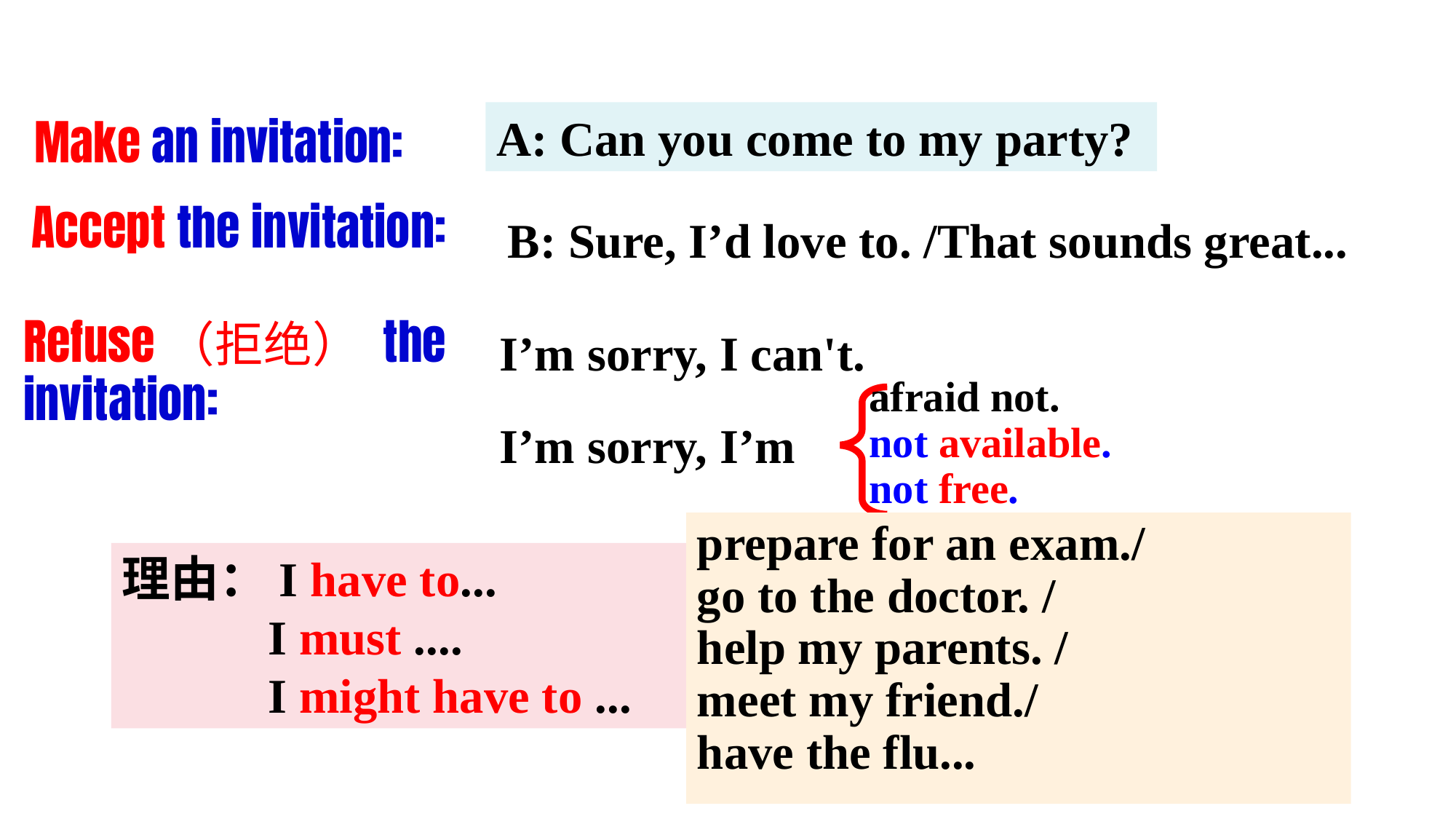

Make an invitation:
A: Can you come to my party?
Accept the invitation:
 B: Sure, I’d love to. /That sounds great...
Refuse（拒绝） the invitation:
I’m sorry, I can't.
afraid not.
not available.
not free.

I’m sorry, I’m
prepare for an exam./
go to the doctor. /
help my parents. /
meet my friend./
have the flu...
理由：I have to...
            I must ....
            I might have to ...